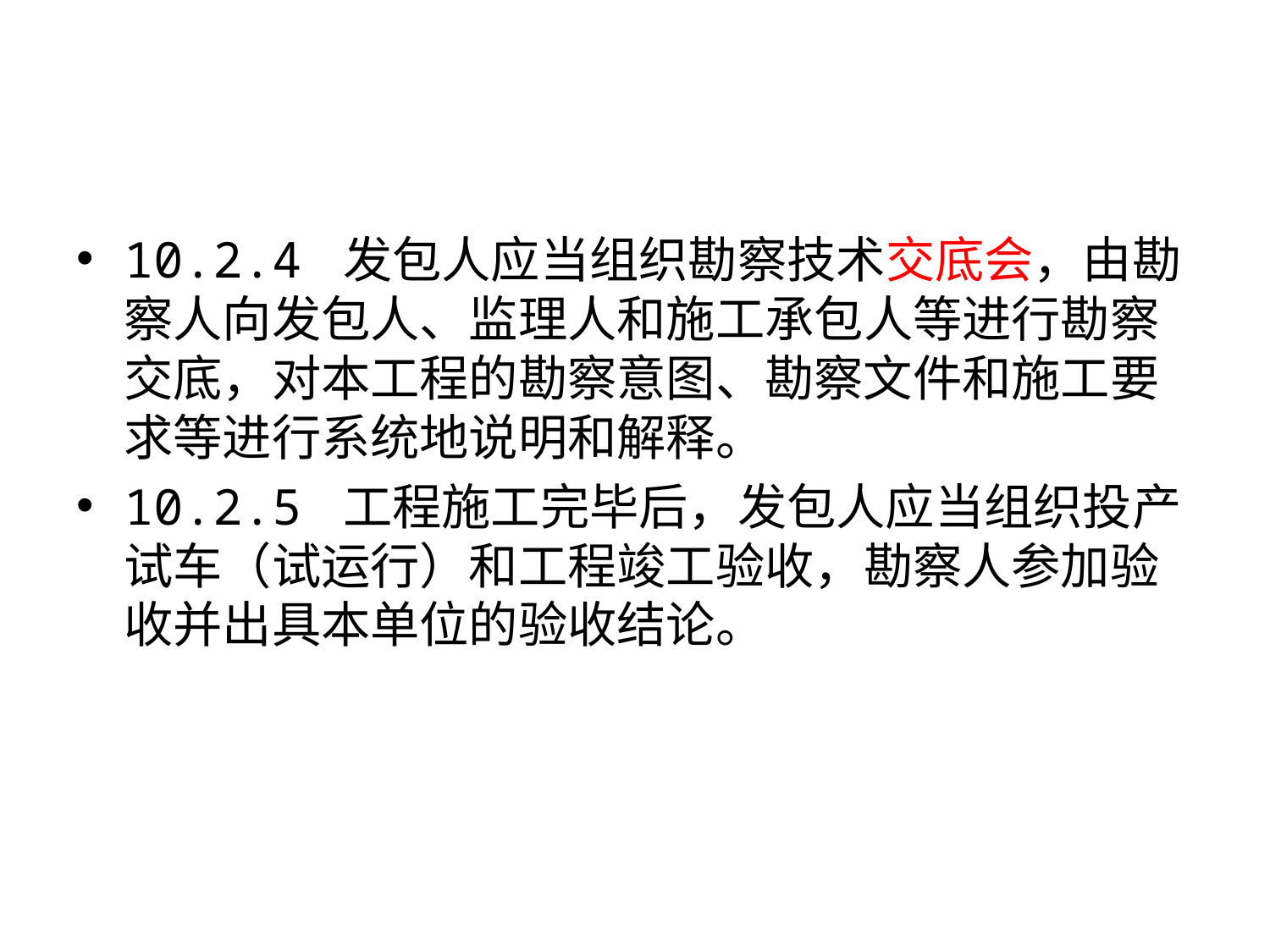

#
10.2.4 发包人应当组织勘察技术交底会，由勘察人向发包人、监理人和施工承包人等进行勘察交底，对本工程的勘察意图、勘察文件和施工要求等进行系统地说明和解释。
10.2.5 工程施工完毕后，发包人应当组织投产试车（试运行）和工程竣工验收，勘察人参加验收并出具本单位的验收结论。